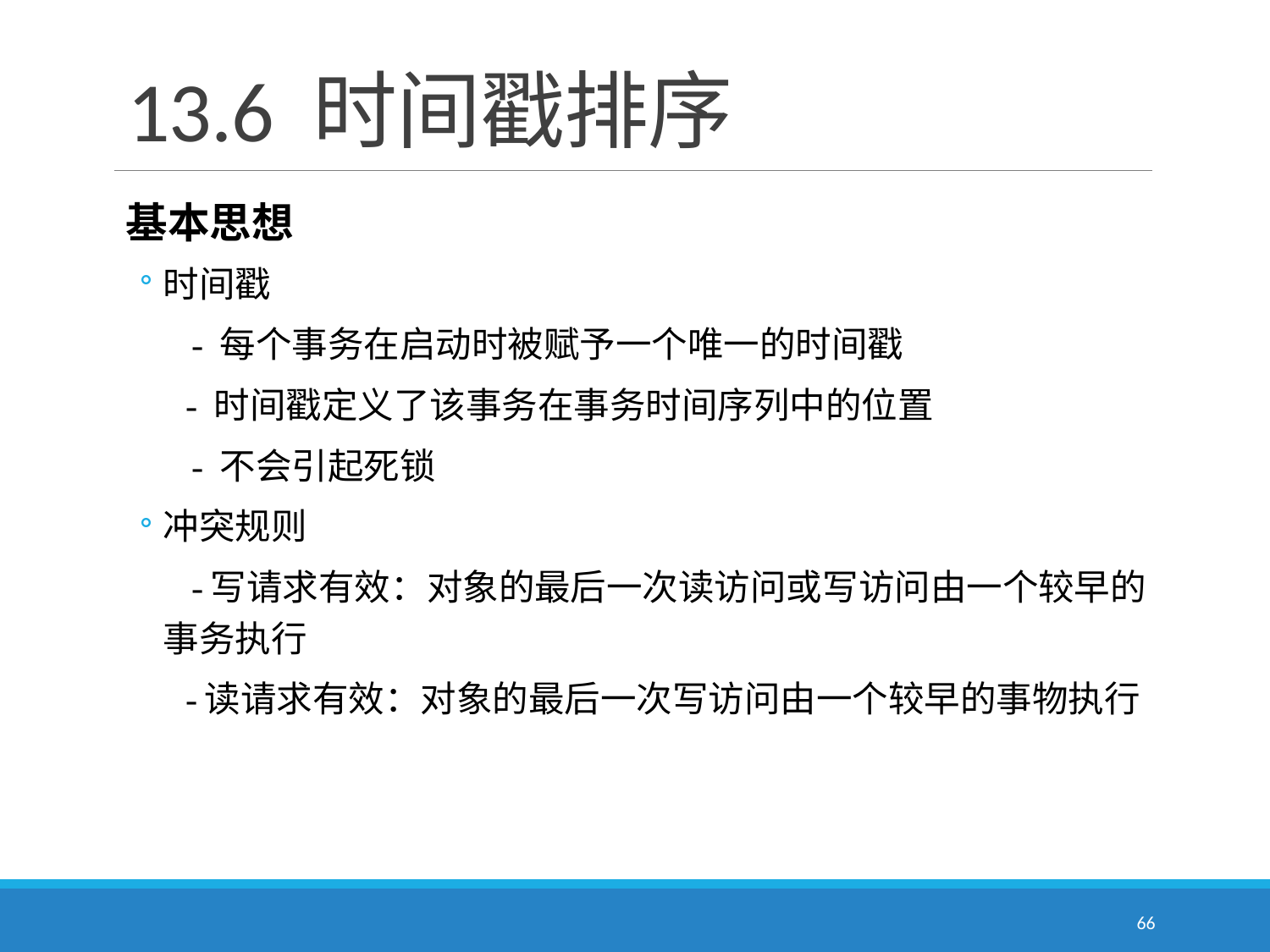

# 13.6 时间戳排序
基本思想
时间戳
　 - 每个事务在启动时被赋予一个唯一的时间戳
     - 时间戳定义了该事务在事务时间序列中的位置
　 - 不会引起死锁
冲突规则
　 -写请求有效：对象的最后一次读访问或写访问由一个较早的事务执行
     -读请求有效：对象的最后一次写访问由一个较早的事物执行

66